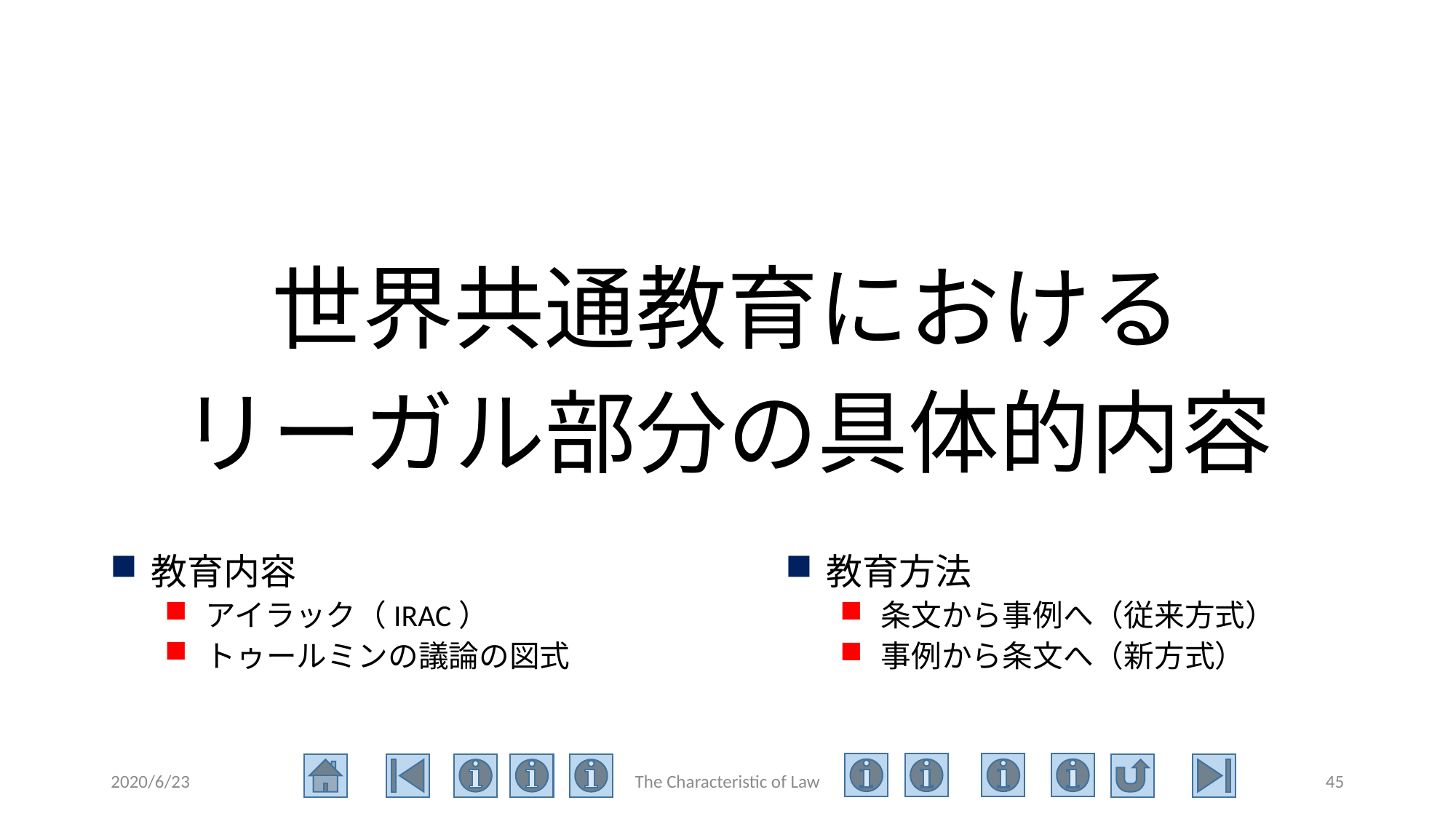

# 世界共通教育における リーガル部分の具体的内容
教育内容
アイラック（IRAC）
トゥールミンの議論の図式
教育方法
条文から事例へ（従来方式）
事例から条文へ（新方式）
2020/6/23
The Characteristic of Law
45